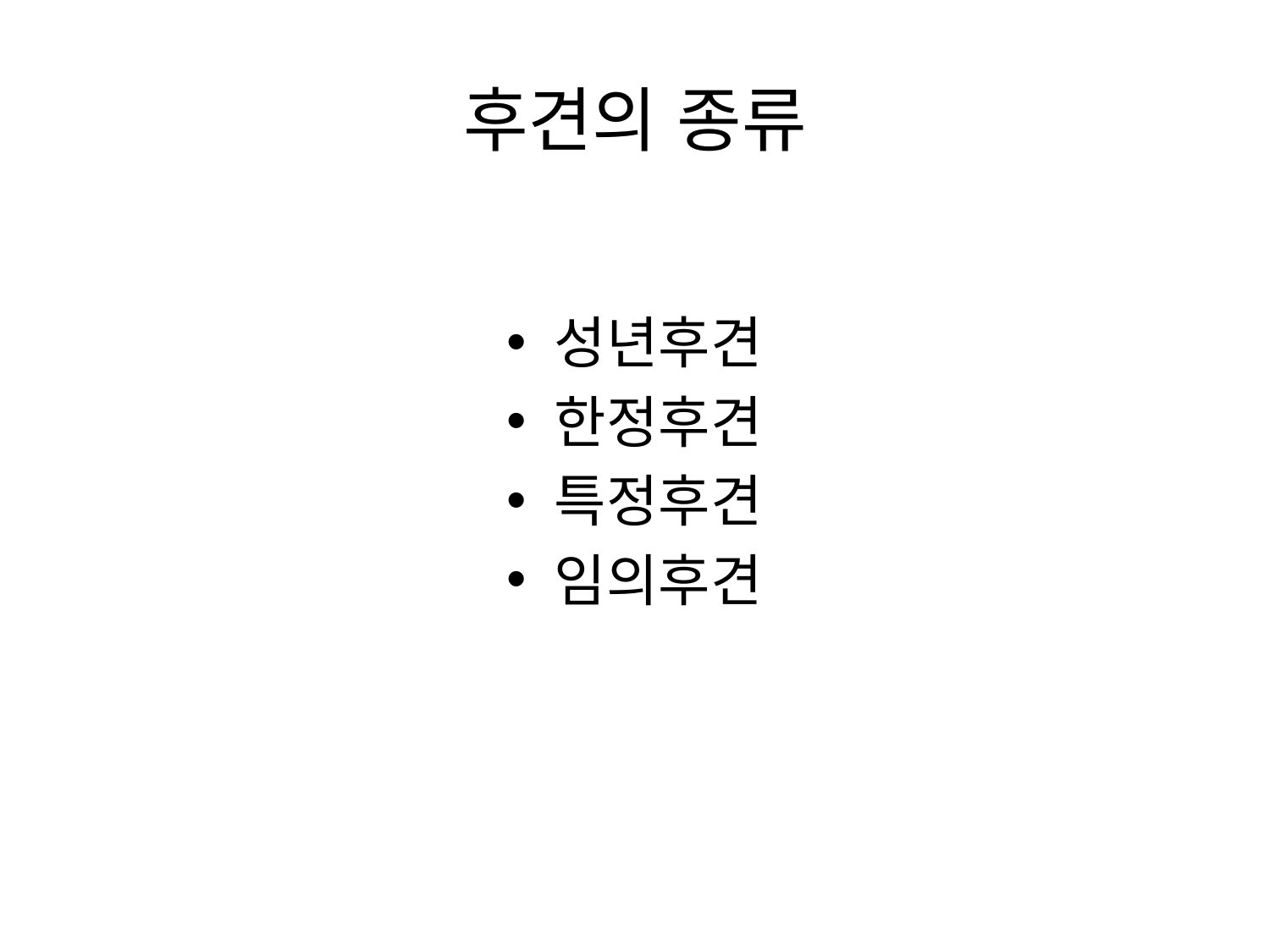

# 후견의 종류

성년후견
한정후견
특정후견
임의후견